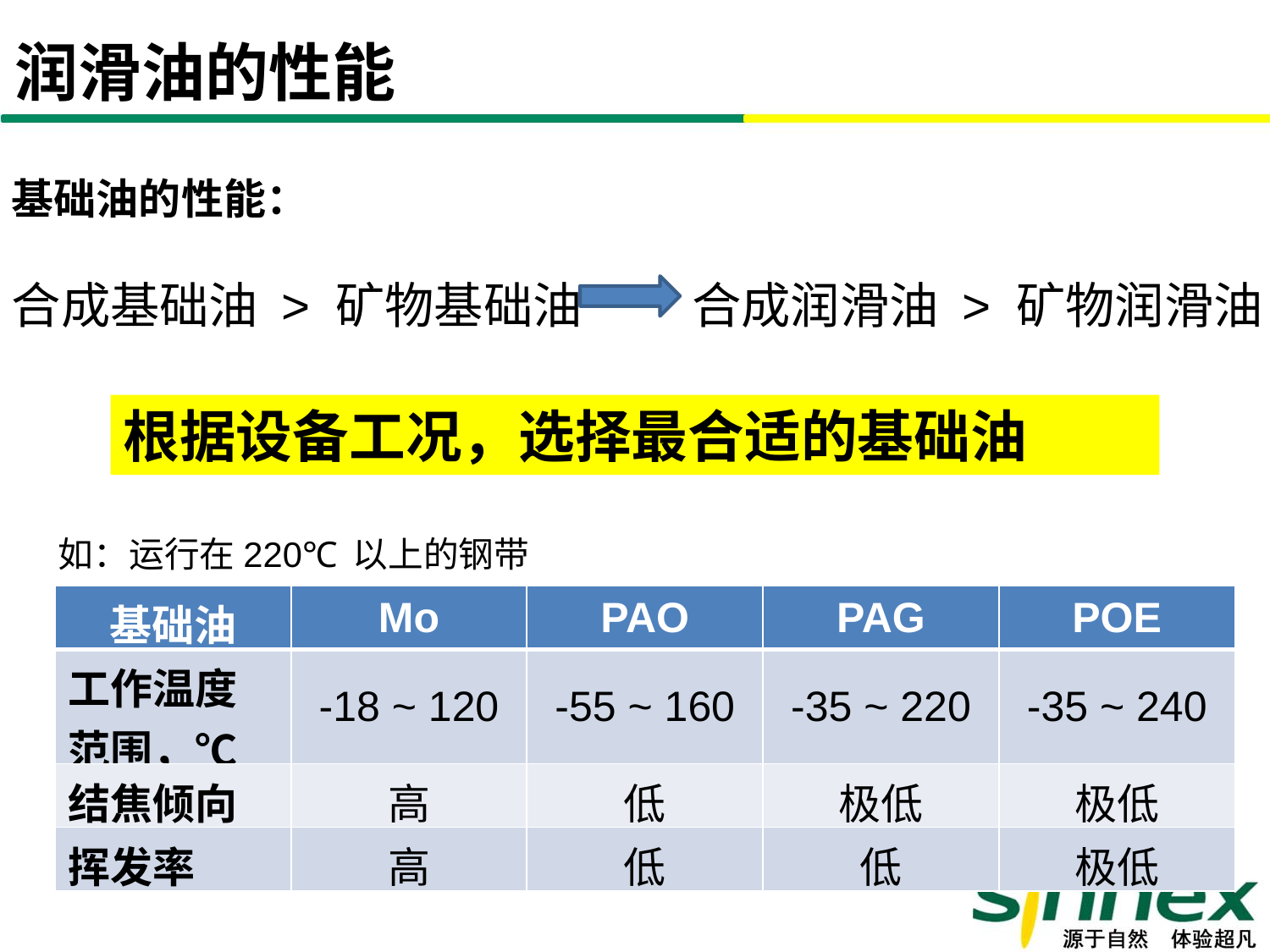

润滑油的性能
基础油的性能：

合成基础油 > 矿物基础油          合成润滑油 > 矿物润滑油

根据设备工况，选择最合适的基础油
如：运行在220℃以上的钢带
| 基础油 | Mo | PAO | PAG | POE |
| --- | --- | --- | --- | --- |
| 工作温度范围，℃ | -18 ~ 120 | -55 ~ 160 | -35 ~ 220 | -35 ~ 240 |
| 结焦倾向 | 高 | 低 | 极低 | 极低 |
| 挥发率 | 高 | 低 | 低 | 极低 |